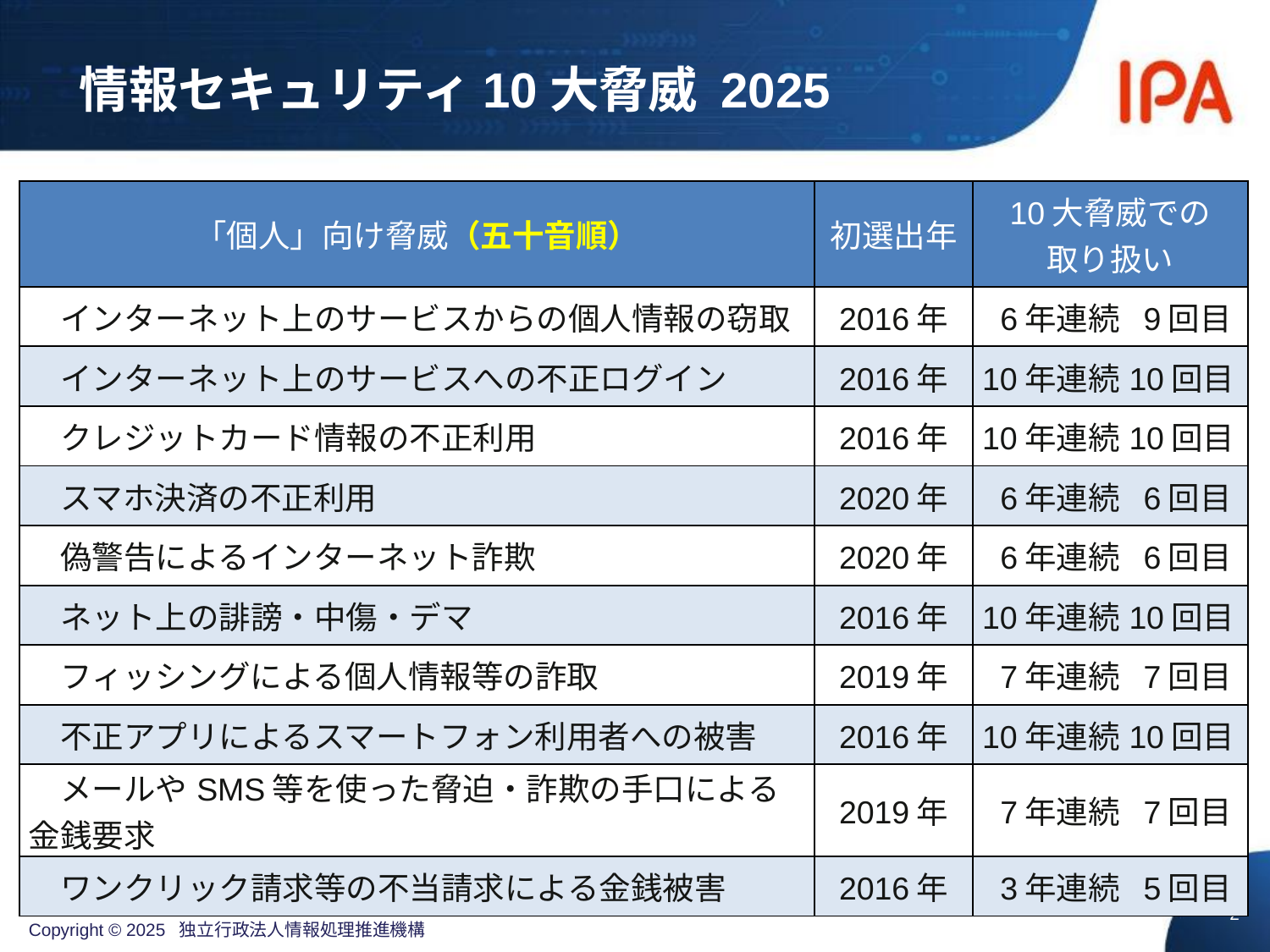

# 情報セキュリティ10大脅威 2025
| 「個人」向け脅威（五十音順） | 初選出年 | 10大脅威での 取り扱い |
| --- | --- | --- |
| インターネット上のサービスからの個人情報の窃取 | 2016年 | 6年連続 9回目 |
| インターネット上のサービスへの不正ログイン | 2016年 | 10年連続10回目 |
| クレジットカード情報の不正利用 | 2016年 | 10年連続10回目 |
| スマホ決済の不正利用 | 2020年 | 6年連続 6回目 |
| 偽警告によるインターネット詐欺 | 2020年 | 6年連続 6回目 |
| ネット上の誹謗・中傷・デマ | 2016年 | 10年連続10回目 |
| フィッシングによる個人情報等の詐取 | 2019年 | 7年連続 7回目 |
| 不正アプリによるスマートフォン利用者への被害 | 2016年 | 10年連続10回目 |
| メールやSMS等を使った脅迫・詐欺の手口による金銭要求 | 2019年 | 7年連続 7回目 |
| ワンクリック請求等の不当請求による金銭被害 | 2016年 | 3年連続 5回目 |
2
Copyright © 2025  独立行政法人情報処理推進機構